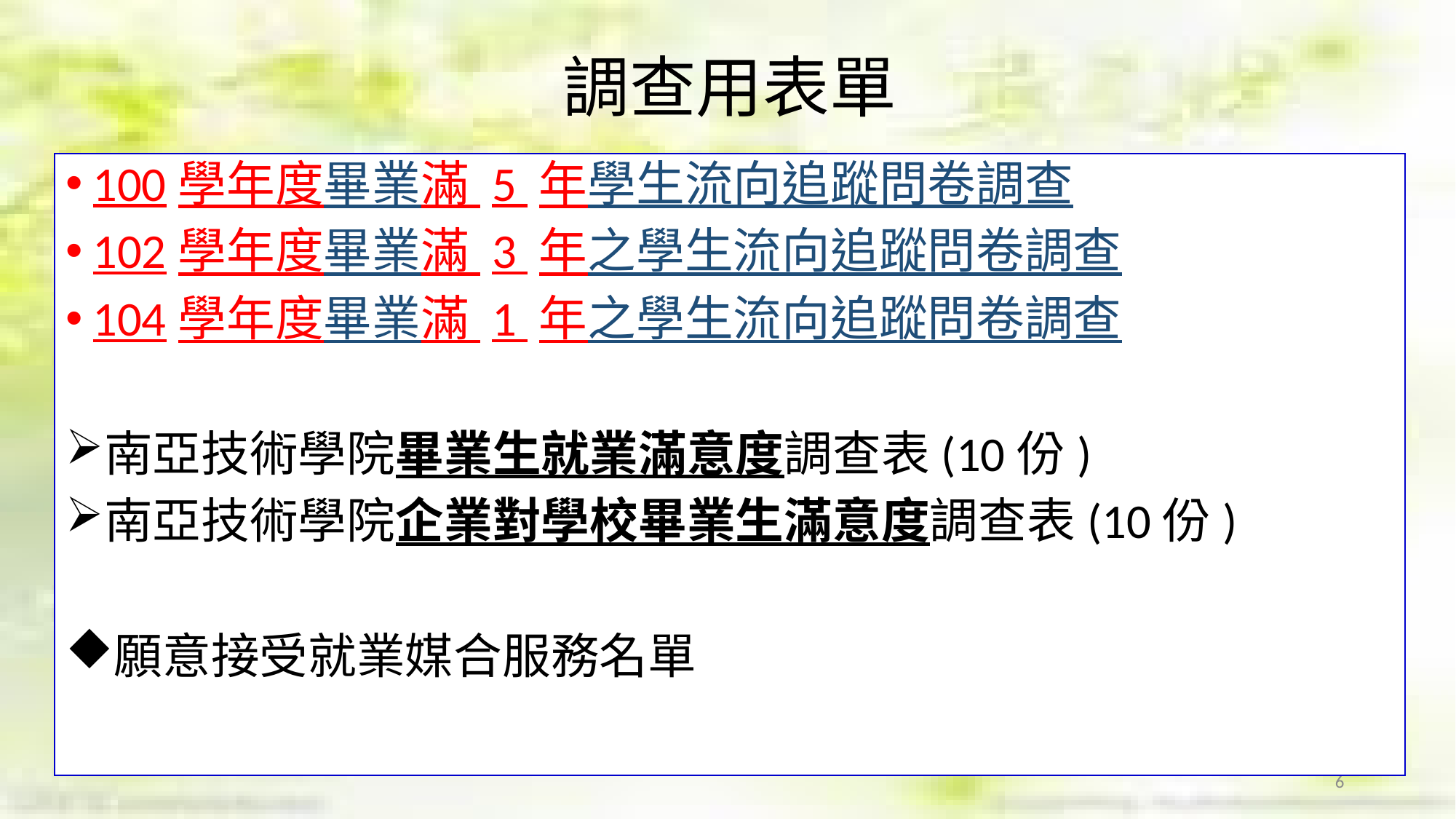

# 調查用表單
100學年度畢業滿 5 年學生流向追蹤問卷調查
102學年度畢業滿 3 年之學生流向追蹤問卷調查
104學年度畢業滿 1 年之學生流向追蹤問卷調查

南亞技術學院畢業生就業滿意度調查表(10份)
南亞技術學院企業對學校畢業生滿意度調查表(10份)

願意接受就業媒合服務名單
6